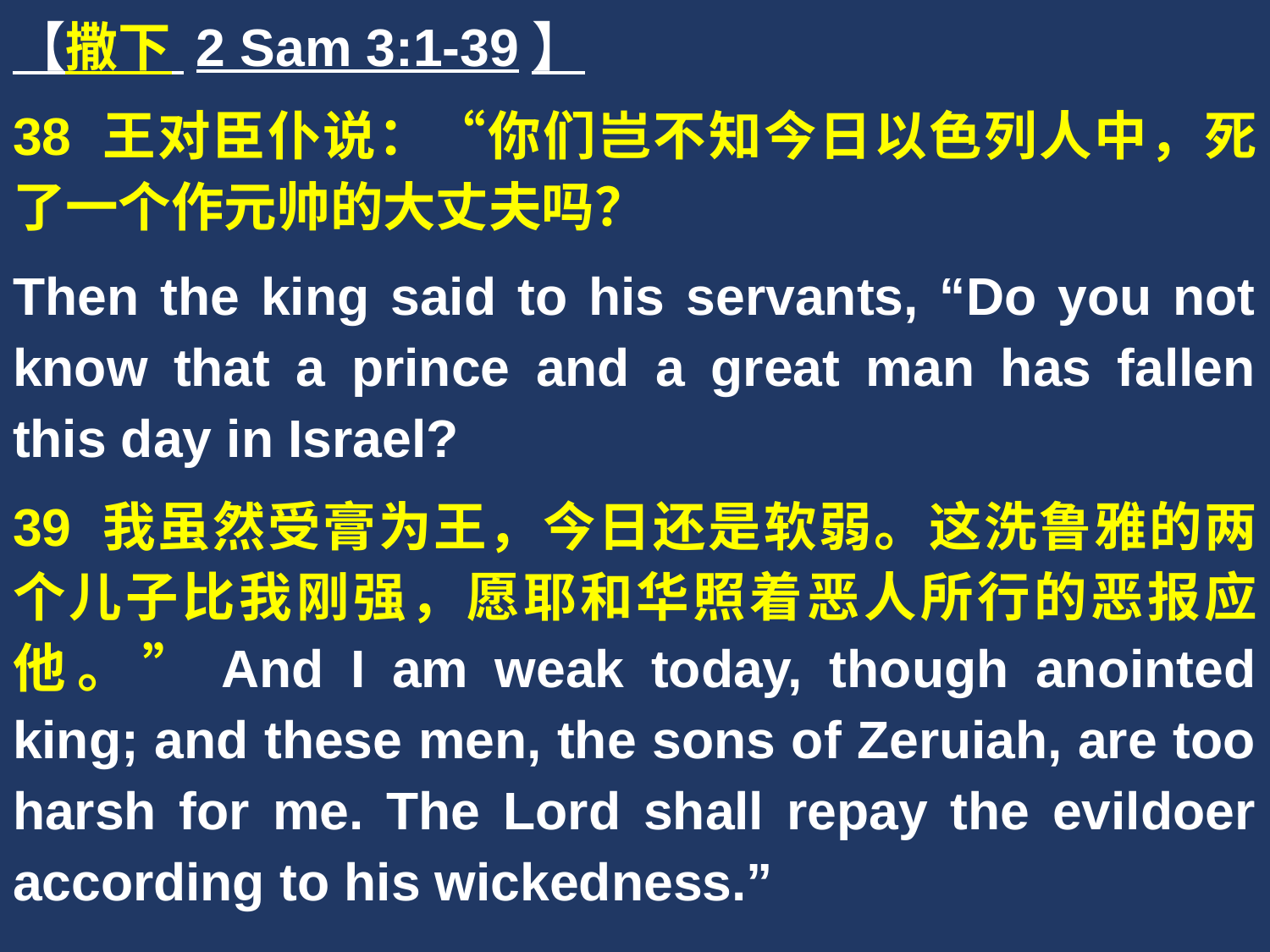

【撒下 2 Sam 3:1-39】
38 王对臣仆说：“你们岂不知今日以色列人中，死了一个作元帅的大丈夫吗？
Then the king said to his servants, “Do you not know that a prince and a great man has fallen this day in Israel?
39 我虽然受膏为王，今日还是软弱。这洗鲁雅的两个儿子比我刚强，愿耶和华照着恶人所行的恶报应他。”And I am weak today, though anointed king; and these men, the sons of Zeruiah, are too harsh for me. The Lord shall repay the evildoer according to his wickedness.”